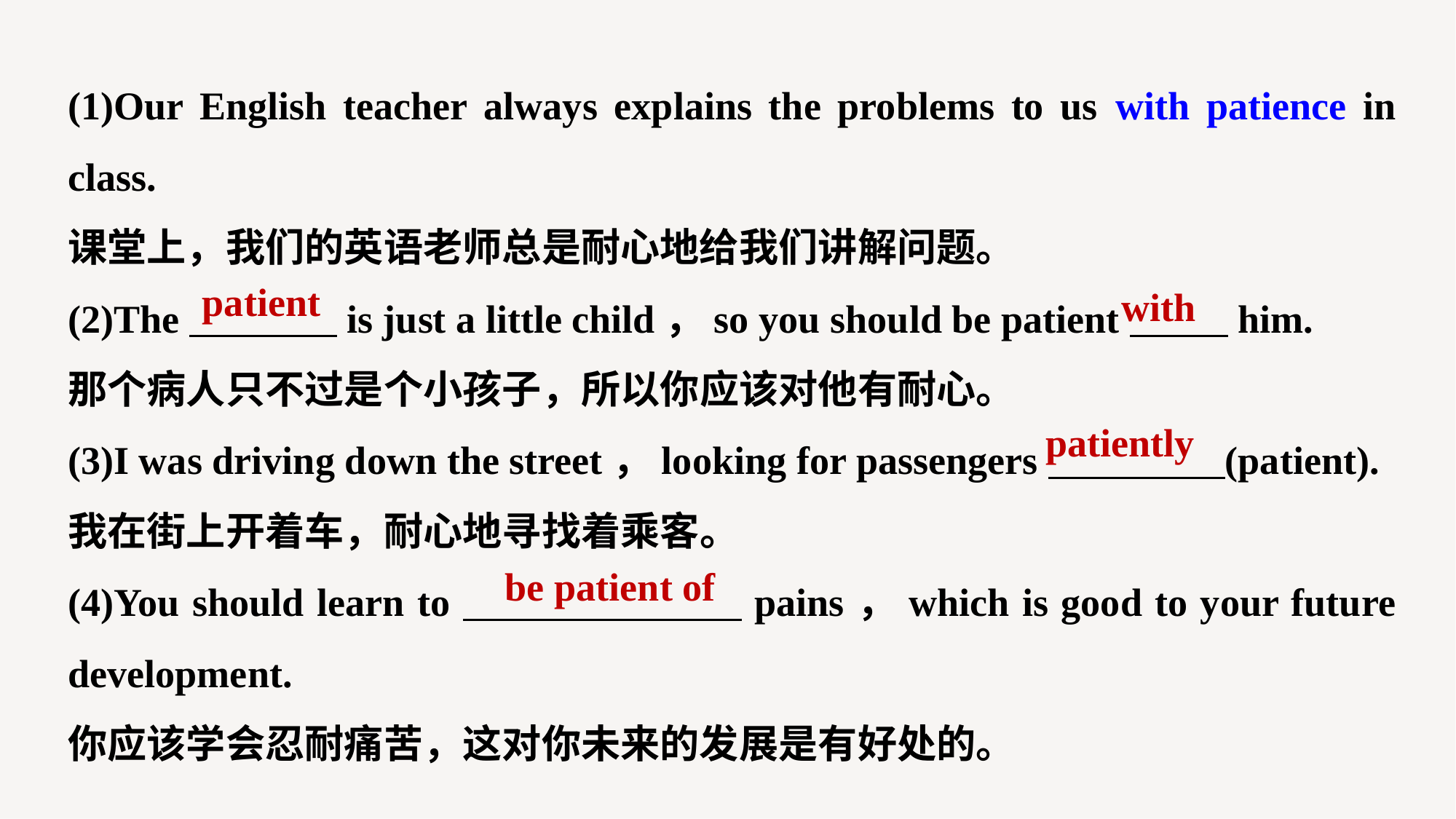

(1)Our English teacher always explains the problems to us with patience in class.
课堂上，我们的英语老师总是耐心地给我们讲解问题。
(2)The                 is just a little child，so you should be patient            him.
那个病人只不过是个小孩子，所以你应该对他有耐心。
(3)I was driving down the street，looking for passengers                   (patient).
我在街上开着车，耐心地寻找着乘客。
(4)You should learn to                        pains，which is good to your future development.
你应该学会忍耐痛苦，这对你未来的发展是有好处的。
patient
with
patiently
be patient of